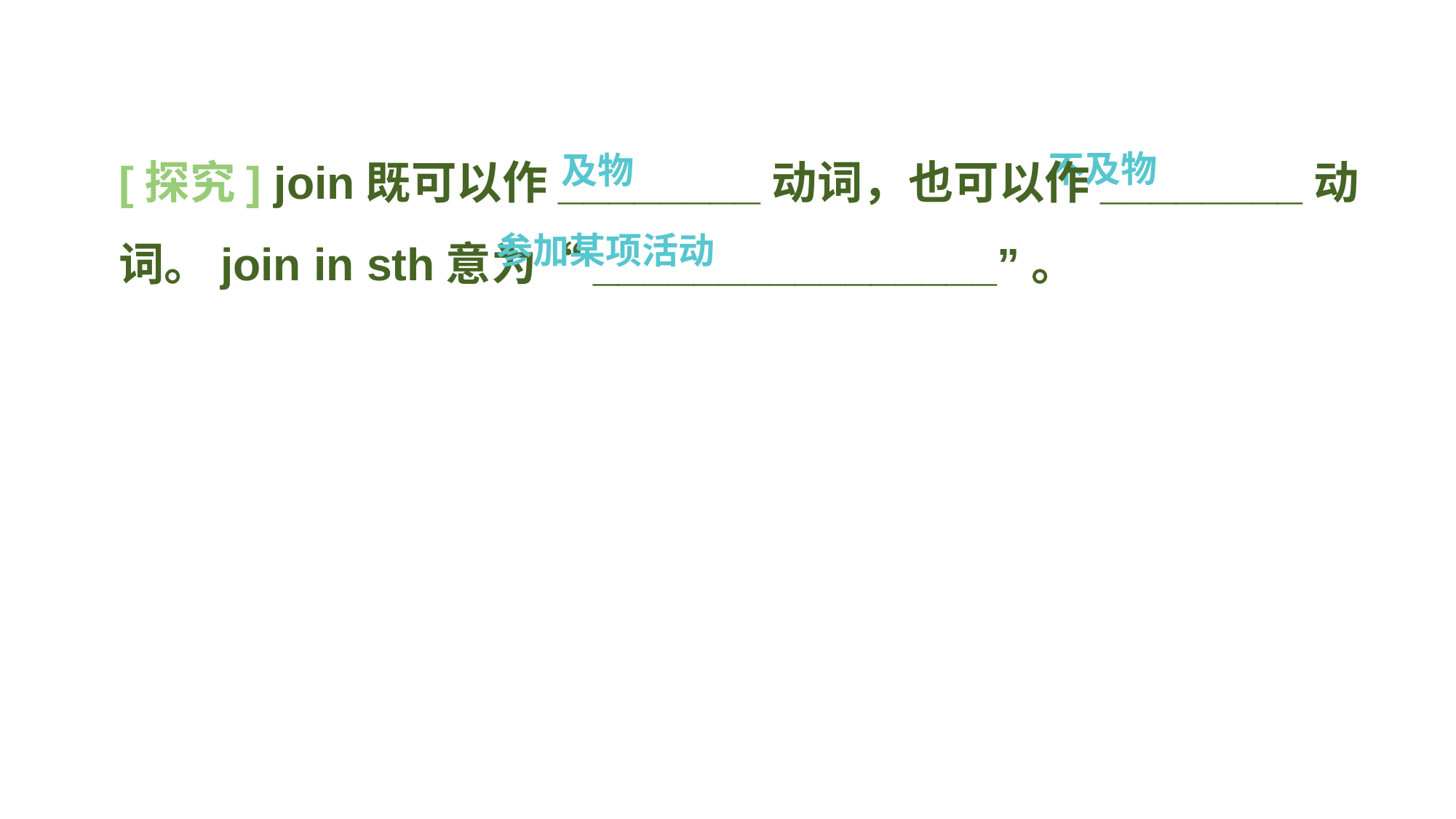

[探究] join既可以作________动词，也可以作________动词。join in sth意为“________________”。

不及物
及物
参加某项活动